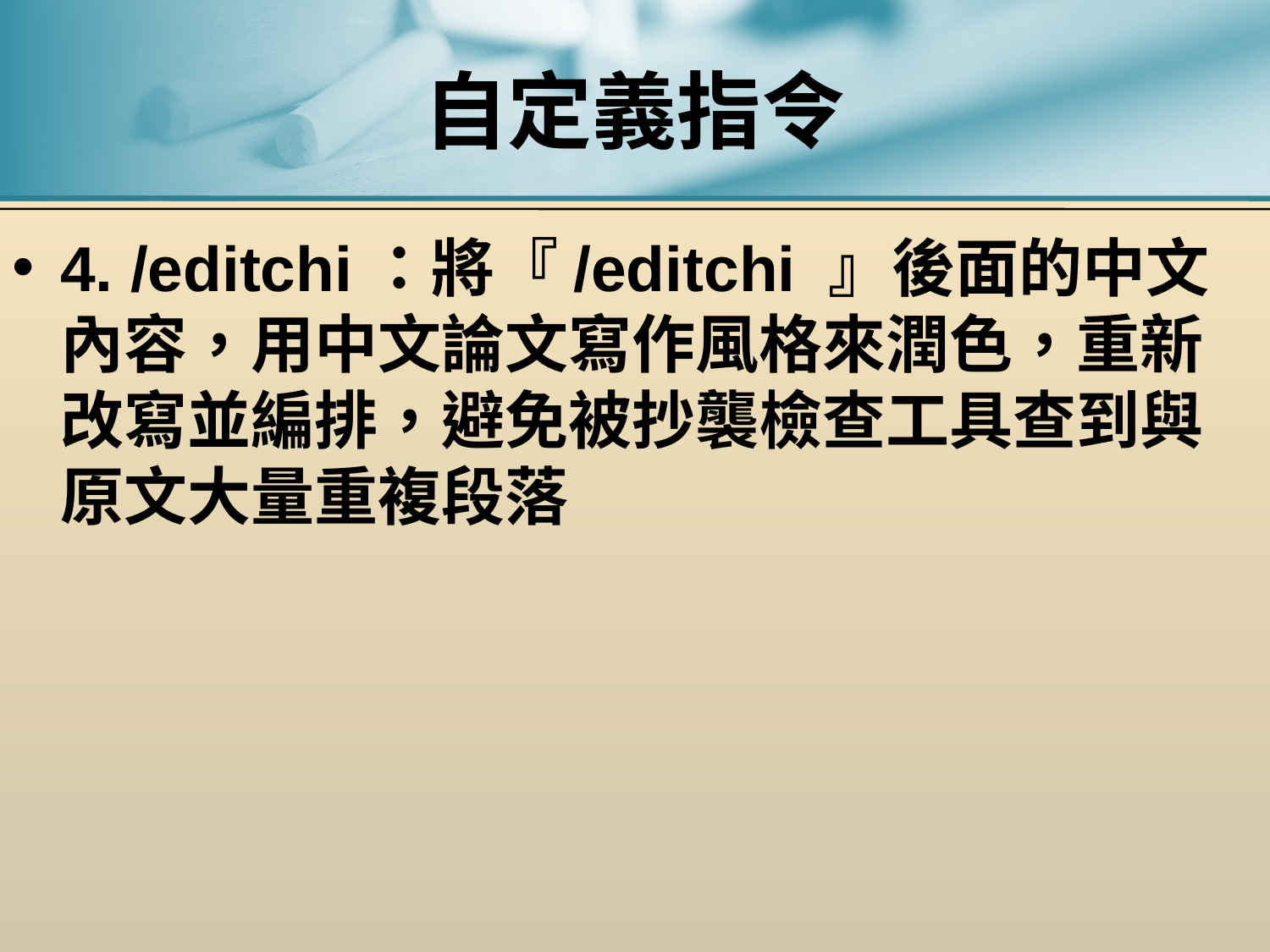

# 自定義指令
4. /editchi：將『/editchi 』後面的中文內容，用中文論文寫作風格來潤色，重新改寫並編排，避免被抄襲檢查工具查到與原文大量重複段落